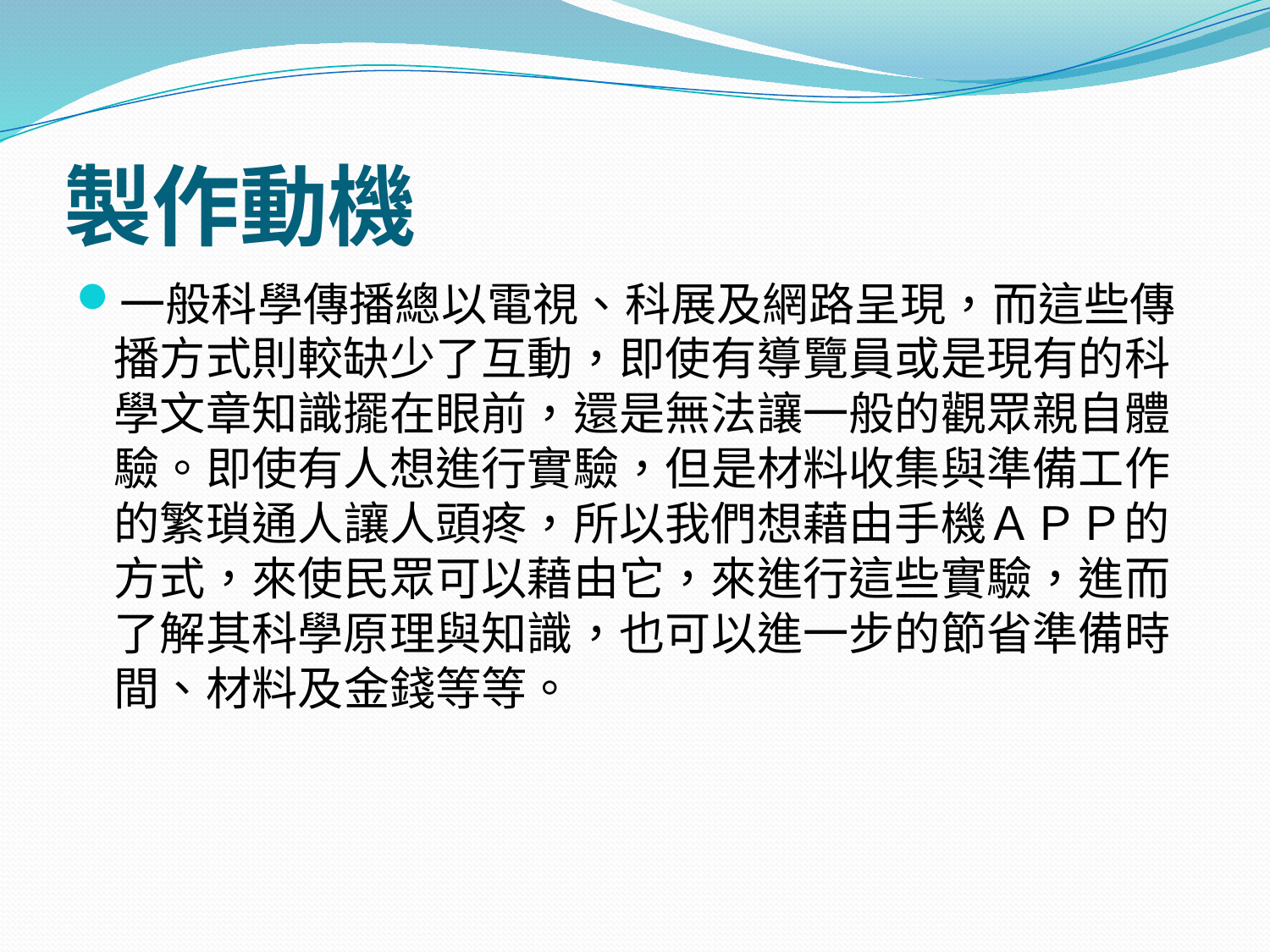

# 製作動機
一般科學傳播總以電視、科展及網路呈現，而這些傳播方式則較缺少了互動，即使有導覽員或是現有的科學文章知識擺在眼前，還是無法讓一般的觀眾親自體驗。即使有人想進行實驗，但是材料收集與準備工作的繁瑣通人讓人頭疼，所以我們想藉由手機ＡＰＰ的方式，來使民眾可以藉由它，來進行這些實驗，進而了解其科學原理與知識，也可以進一步的節省準備時間、材料及金錢等等。